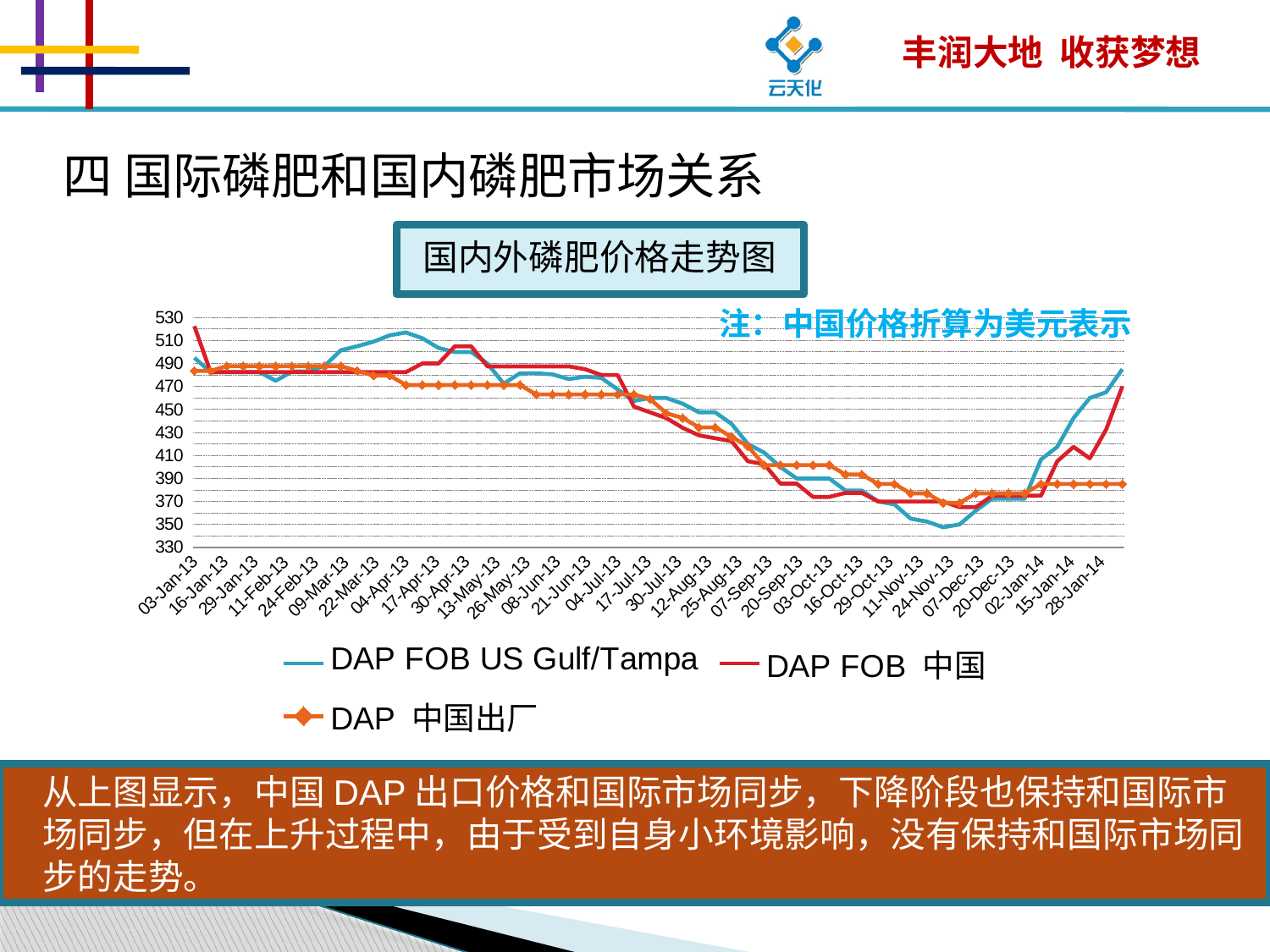

四 国际磷肥和国内磷肥市场关系

国内外磷肥价格走势图

### Chart

| Category | DAP FOB US Gulf/Tampa | DAP FOB 中国 | DAP 中国出厂 |
|---|---|---|---|
| 41277 | 495.0 | 522.5 | 483.6065573770492 |
| 41284 | 482.5 | 482.5 | 483.6065573770492 |
| 41291 | 482.5 | 482.5 | 487.7049180327869 |
| 41298 | 482.5 | 482.5 | 487.7049180327869 |
| 41305 | 482.5 | 482.5 | 487.7049180327869 |
| 41312 | 475.0 | 482.5 | 487.7049180327869 |
| 41319 | 483.0 | 482.5 | 487.7049180327869 |
| 41326 | 483.0 | 482.5 | 487.7049180327869 |
| 41333 | 488.0 | 482.5 | 487.7049180327869 |
| 41340 | 501.5 | 482.5 | 487.7049180327869 |
| 41347 | 505.0 | 482.5 | 483.6065573770492 |
| 41354 | 509.0 | 482.5 | 479.5081967213115 |
| 41361 | 514.5 | 482.5 | 479.5081967213115 |
| 41368 | 517.0 | 482.5 | 471.3114754098361 |
| 41375 | 512.0 | 490.0 | 471.3114754098361 |
| 41382 | 503.5 | 490.0 | 471.3114754098361 |
| 41389 | 500.0 | 505.0 | 471.3114754098361 |
| 41396 | 500.0 | 505.0 | 471.3114754098361 |
| 41403 | 490.0 | 487.5 | 471.3114754098361 |
| 41410 | 472.5 | 487.5 | 471.3114754098361 |
| 41417 | 481.5 | 487.5 | 471.3114754098361 |
| 41424 | 481.5 | 487.5 | 463.1147540983607 |
| 41431 | 480.5 | 487.5 | 463.1147540983607 |
| 41438 | 476.5 | 487.5 | 463.1147540983607 |
| 41445 | 478.5 | 485.0 | 463.1147540983607 |
| 41452 | 477.5 | 480.0 | 463.1147540983607 |
| 41459 | 467.5 | 480.0 | 463.1147540983607 |
| 41466 | 457.5 | 452.5 | 463.1147540983607 |
| 41473 | 460.0 | 447.5 | 459.01639344262213 |
| 41480 | 460.0 | 442.5 | 446.72131147540904 |
| 41487 | 455.0 | 434.0 | 442.62295081967216 |
| 41494 | 447.5 | 427.5 | 434.4262295081962 |
| 41501 | 447.5 | 425.0 | 434.4262295081962 |
| 41508 | 437.5 | 422.5 | 426.2295081967214 |
| 41515 | 420.0 | 405.0 | 418.0327868852459 |
| 41522 | 412.5 | 402.5 | 401.63934426229446 |
| 41529 | 400.0 | 385.5 | 401.63934426229446 |
| 41536 | 390.0 | 385.5 | 401.63934426229446 |
| 41543 | 390.0 | 374.0 | 401.63934426229446 |
| 41550 | 390.0 | 374.0 | 401.63934426229446 |
| 41557 | 379.5 | 377.5 | 393.44262295081967 |
| 41564 | 379.5 | 377.5 | 393.44262295081967 |
| 41571 | 370.0 | 370.0 | 385.24590163934477 |
| 41578 | 367.5 | 370.0 | 385.24590163934477 |
| 41585 | 355.0 | 370.0 | 377.04918032786935 |
| 41592 | 352.5 | 370.0 | 377.04918032786935 |
| 41599 | 347.5 | 370.0 | 368.8524590163935 |
| 41606 | 350.0 | 365.0 | 368.8524590163935 |
| 41613 | 362.0 | 365.0 | 377.04918032786935 |
| 41620 | 372.5 | 375.0 | 377.04918032786935 |
| 41627 | 372.5 | 375.0 | 377.04918032786935 |
| 41634 | 372.5 | 375.0 | 377.04918032786935 |
| 41641 | 406.5 | 375.0 | 385.24590163934477 |
| 41648 | 417.5 | 405.0 | 385.24590163934477 |
| 41655 | 442.5 | 417.5 | 385.24590163934477 |
| 41662 | 460.0 | 407.5 | 385.24590163934477 |
| 41669 | 465.0 | 432.5 | 385.24590163934477 |
| 41676 | 485.0 | 470.0 | 385.24590163934477 |
注：中国价格折算为美元表示

从上图显示，中国DAP出口价格和国际市场同步，下降阶段也保持和国际市场同步，但在上升过程中，由于受到自身小环境影响，没有保持和国际市场同步的走势。